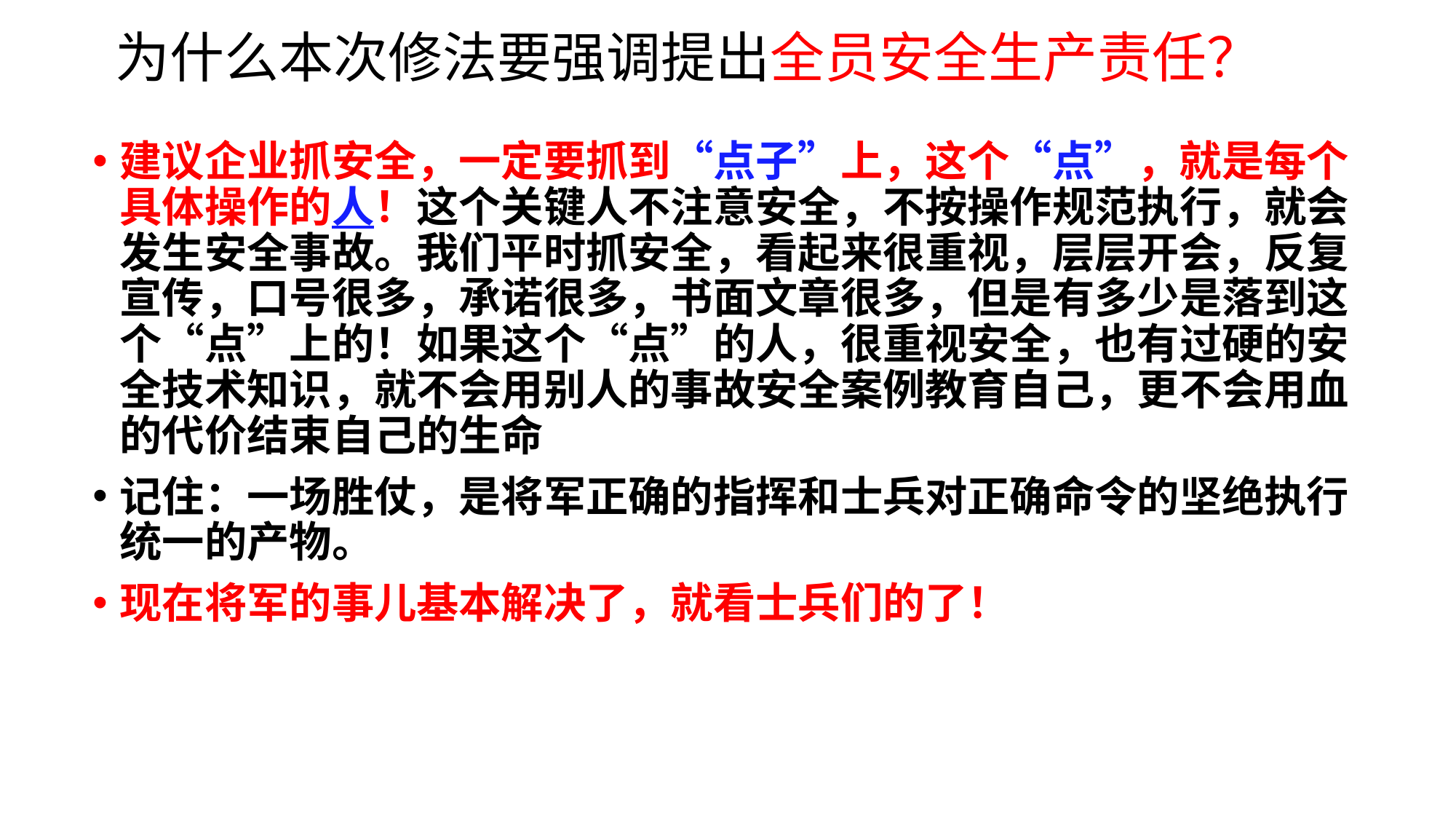

为什么本次修法要强调提出全员安全生产责任？
建议企业抓安全，一定要抓到“点子”上，这个“点”，就是每个具体操作的人！这个关键人不注意安全，不按操作规范执行，就会发生安全事故。我们平时抓安全，看起来很重视，层层开会，反复宣传，口号很多，承诺很多，书面文章很多，但是有多少是落到这个“点”上的！如果这个“点”的人，很重视安全，也有过硬的安全技术知识，就不会用别人的事故安全案例教育自己，更不会用血的代价结束自己的生命
记住：一场胜仗，是将军正确的指挥和士兵对正确命令的坚绝执行统一的产物。
现在将军的事儿基本解决了，就看士兵们的了！

94